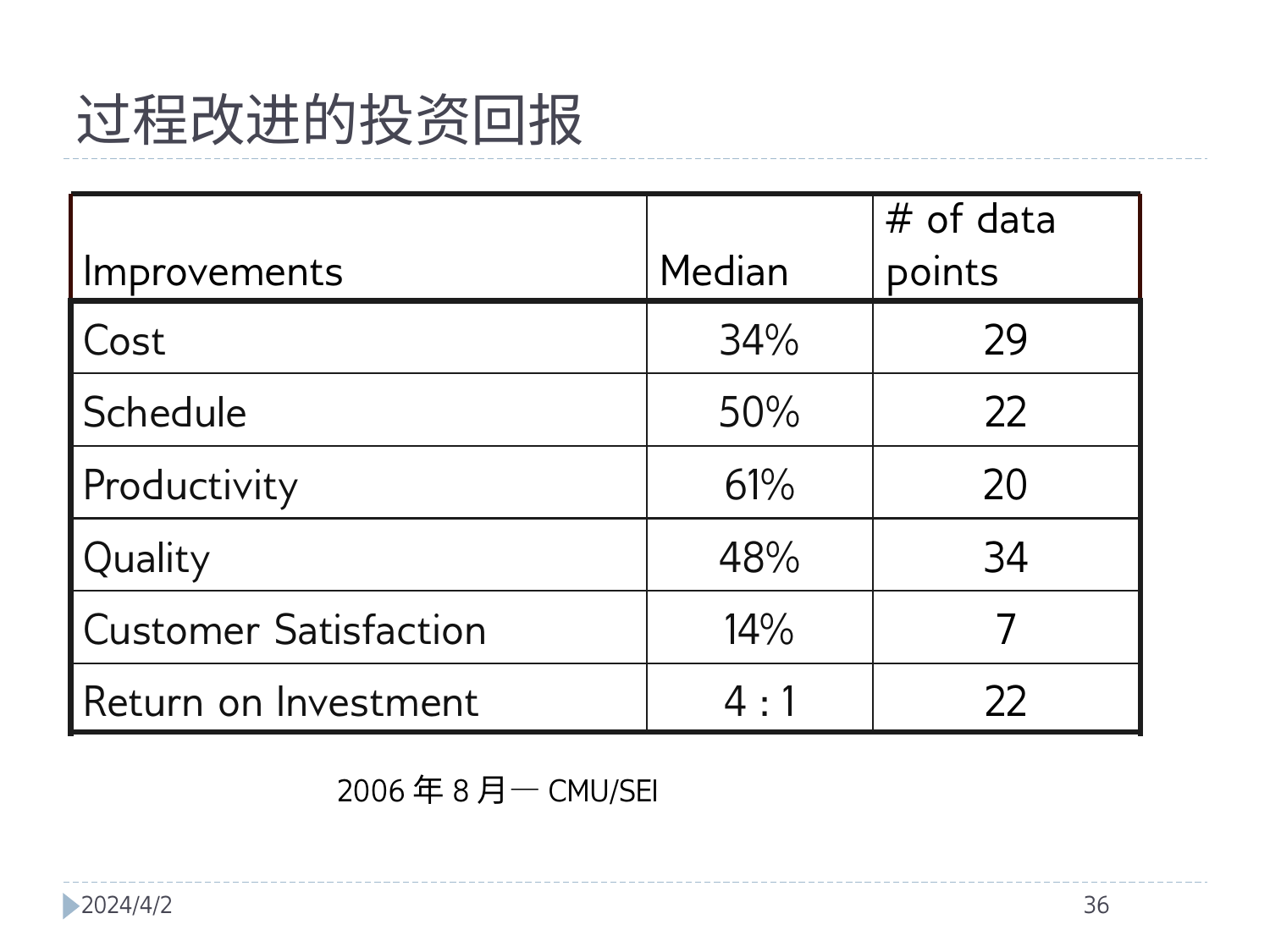

过程改进的投资回报
Improvements
Median
# of data points
Cost
34%
29
Schedule
50%
22
Productivity
61%
20
Quality
48%
34
Customer Satisfaction
14%
7
Return on Investment
4 : 1
22
2006年8月—CMU/SEI
2024/4/2
36